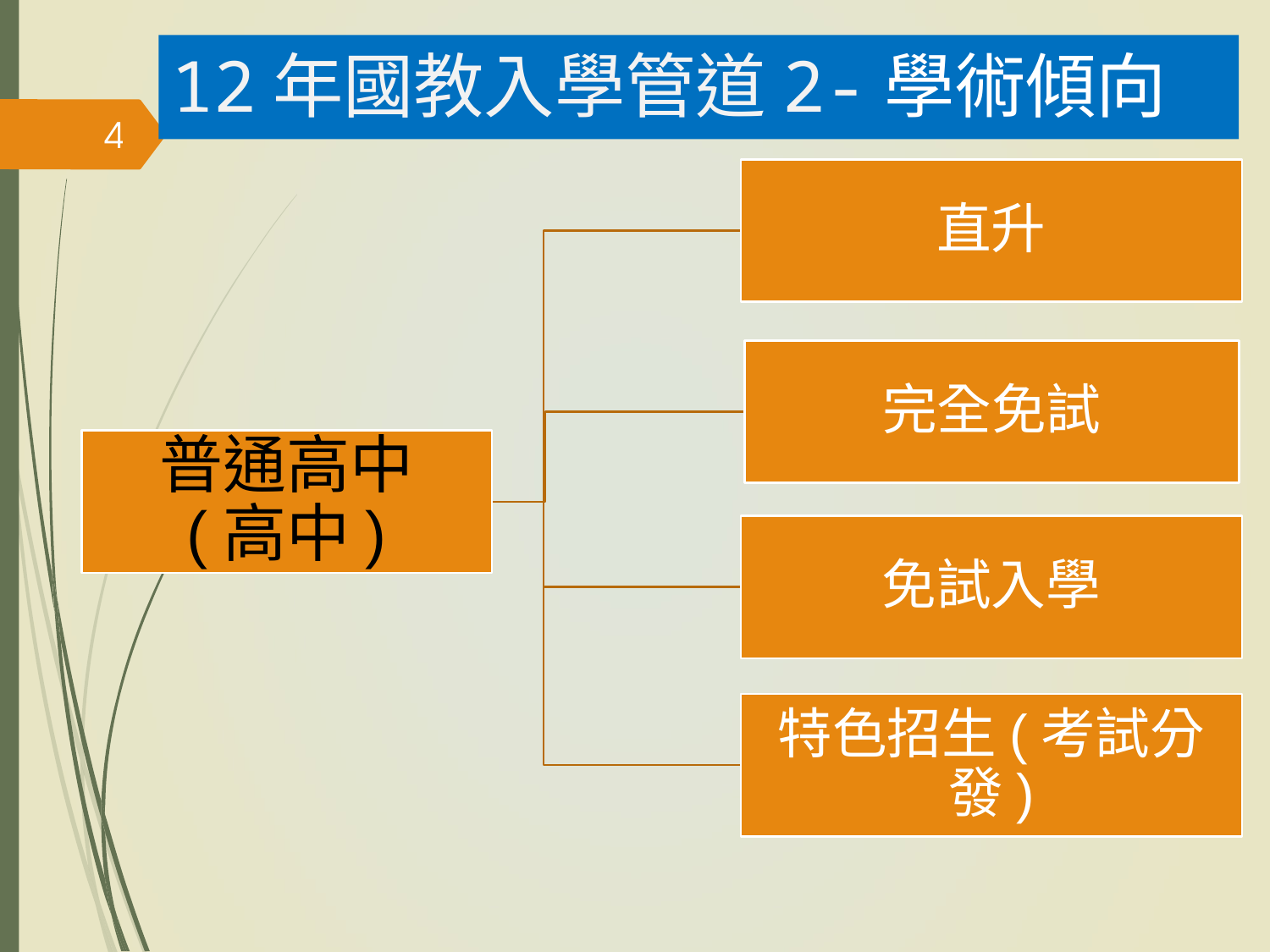

12年國教入學管道2-學術傾向

4

直升

完全免試

普通高中
(高中)

免試入學

特色招生(考試分發)